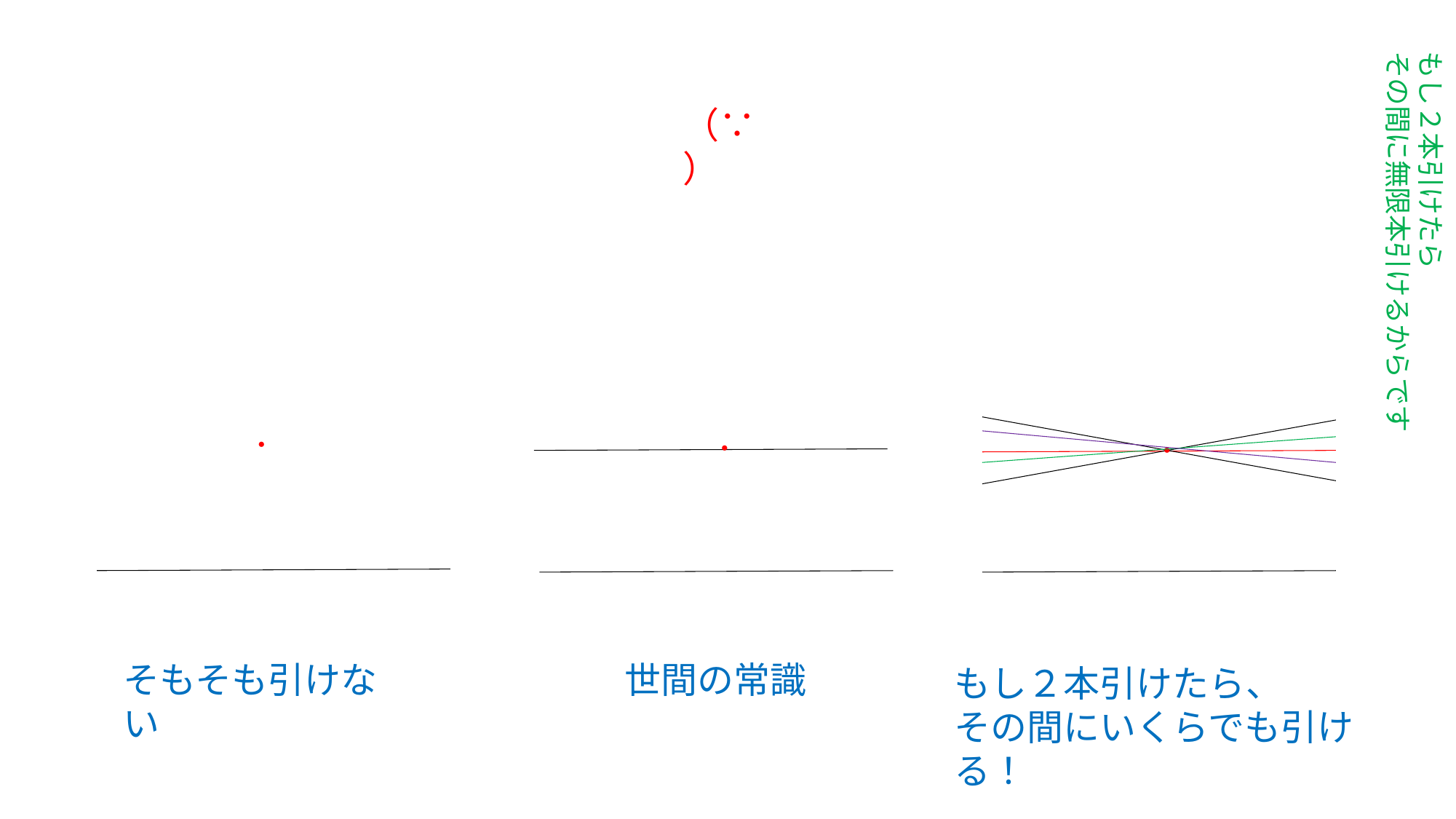

もし２本引けたら
その間に無限本引けるからです
（∵）
●
●
●
そもそも引けない
世間の常識
もし２本引けたら、
その間にいくらでも引ける！